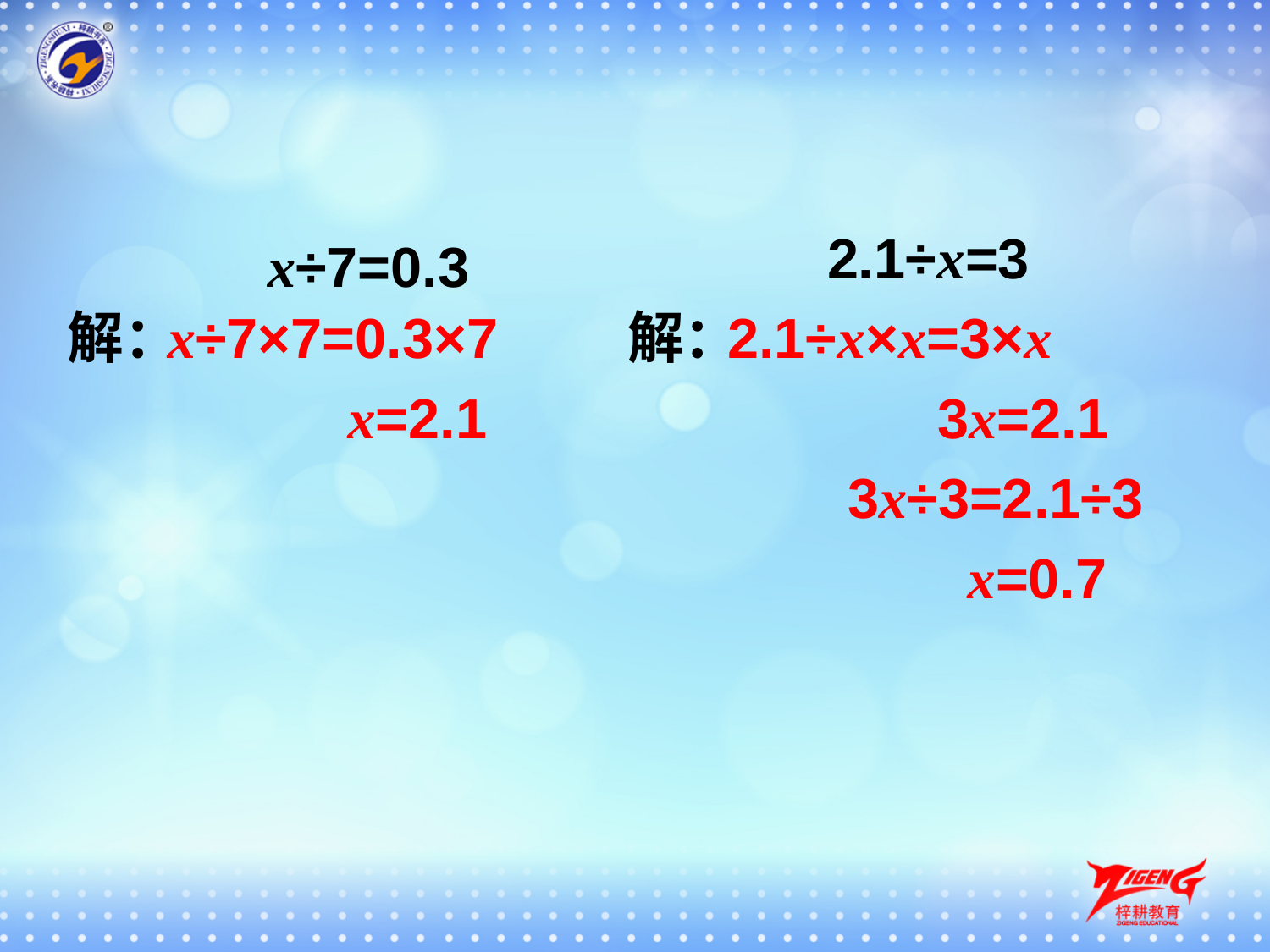

2.1÷x=3
x÷7=0.3
解：
x÷7×7=0.3×7
解：
2.1÷x×x=3×x
x=2.1
3x=2.1
3x÷3=2.1÷3
x=0.7